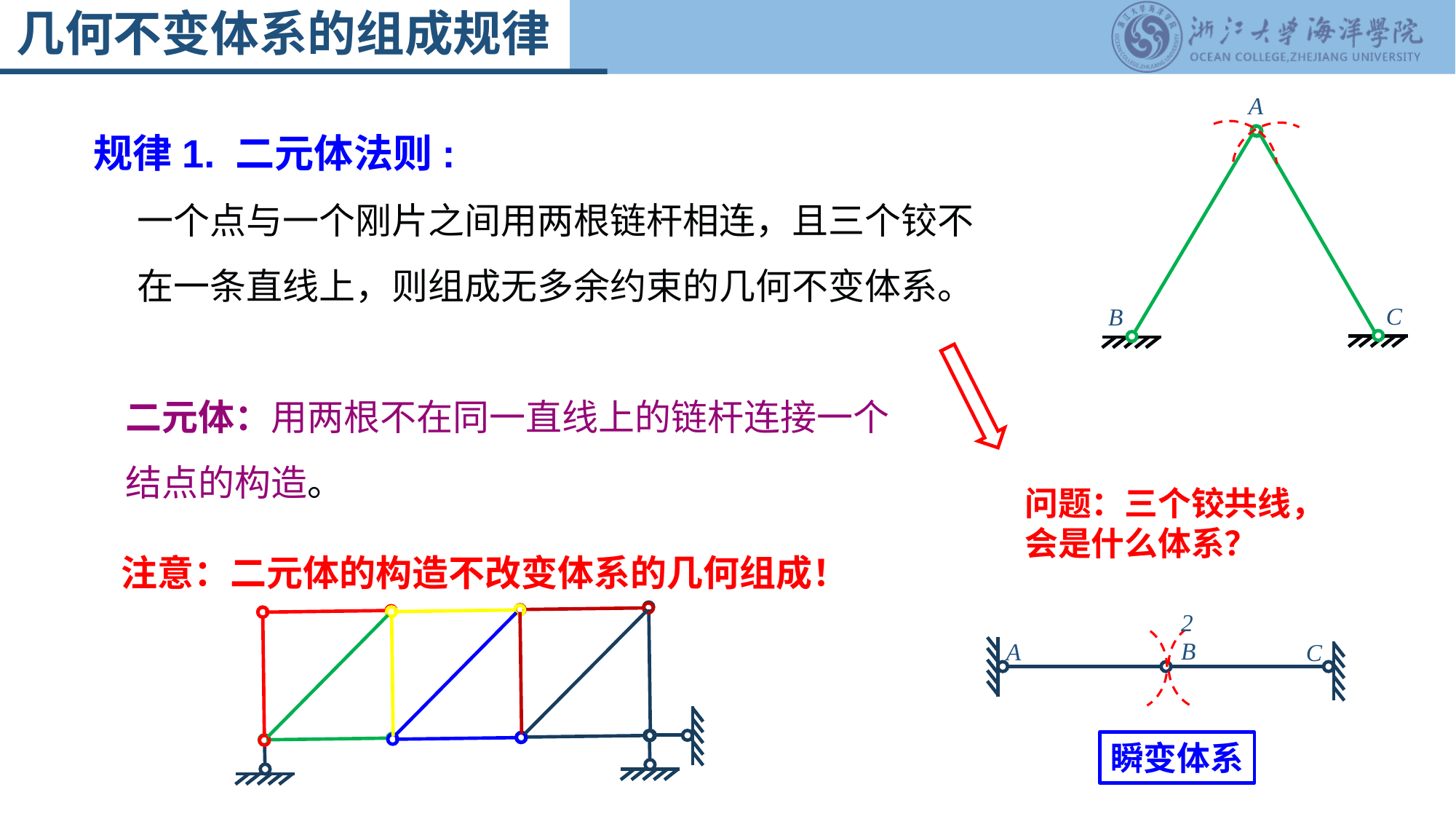

几何不变体系的组成规律
A

C
B

规律1. 二元体法则:
一个点与一个刚片之间用两根链杆相连，且三个铰不 在一条直线上，则组成无多余约束的几何不变体系。

二元体：用两根不在同一直线上的链杆连接一个结点的构造。
问题：三个铰共线，会是什么体系？

注意：二元体的构造不改变体系的几何组成！

2

A
B
C

瞬变体系